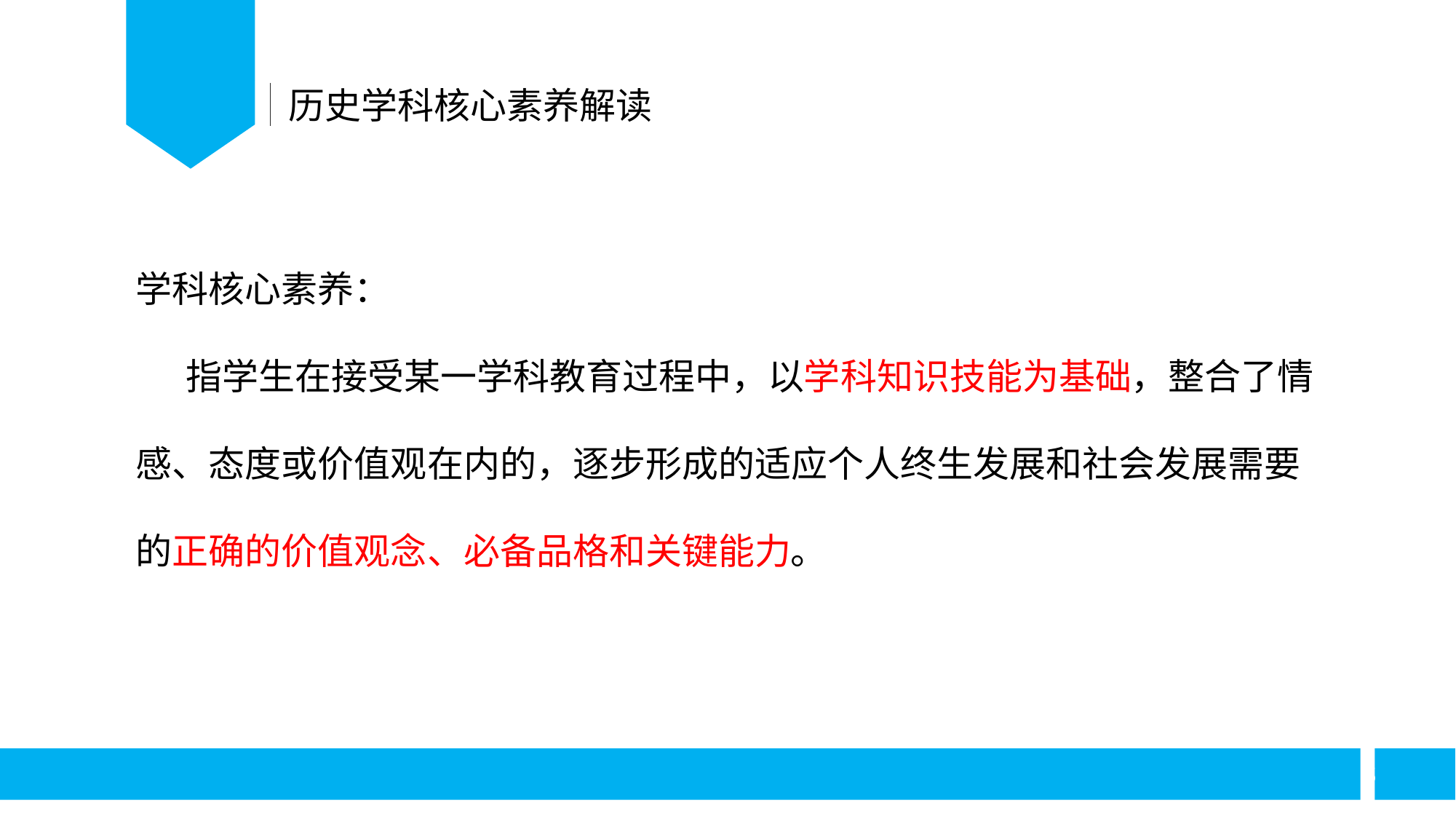

历史学科核心素养解读
学科核心素养：
     指学生在接受某一学科教育过程中，以学科知识技能为基础，整合了情感、态度或价值观在内的，逐步形成的适应个人终生发展和社会发展需要的正确的价值观念、必备品格和关键能力。